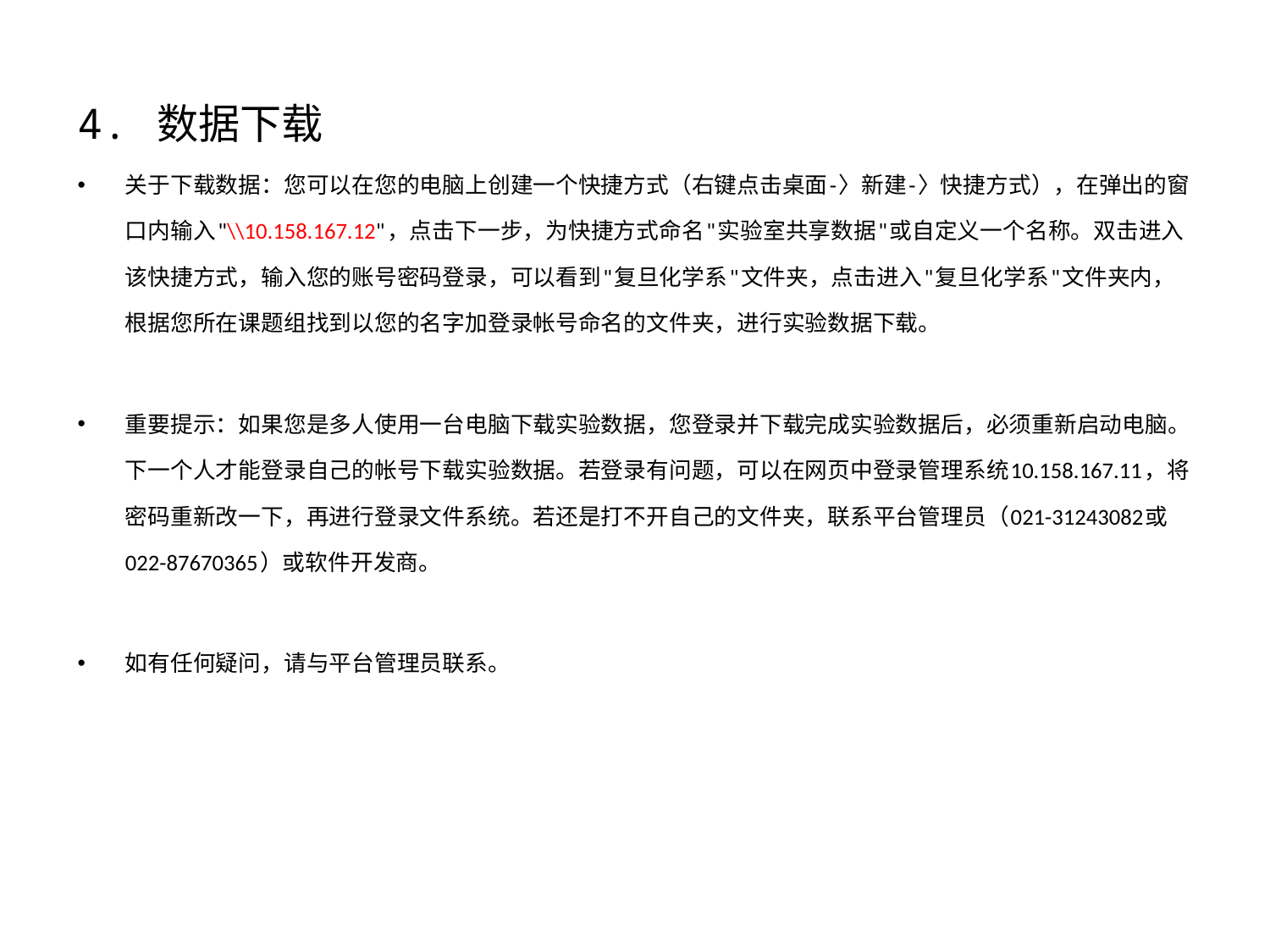

4. 数据下载
关于下载数据：您可以在您的电脑上创建一个快捷方式（右键点击桌面-〉新建-〉快捷方式），在弹出的窗口内输入"\\10.158.167.12"，点击下一步，为快捷方式命名"实验室共享数据"或自定义一个名称。双击进入该快捷方式，输入您的账号密码登录，可以看到"复旦化学系"文件夹，点击进入"复旦化学系"文件夹内，根据您所在课题组找到以您的名字加登录帐号命名的文件夹，进行实验数据下载。

重要提示：如果您是多人使用一台电脑下载实验数据，您登录并下载完成实验数据后，必须重新启动电脑。下一个人才能登录自己的帐号下载实验数据。若登录有问题，可以在网页中登录管理系统10.158.167.11，将密码重新改一下，再进行登录文件系统。若还是打不开自己的文件夹，联系平台管理员（021-31243082或022-87670365）或软件开发商。

如有任何疑问，请与平台管理员联系。